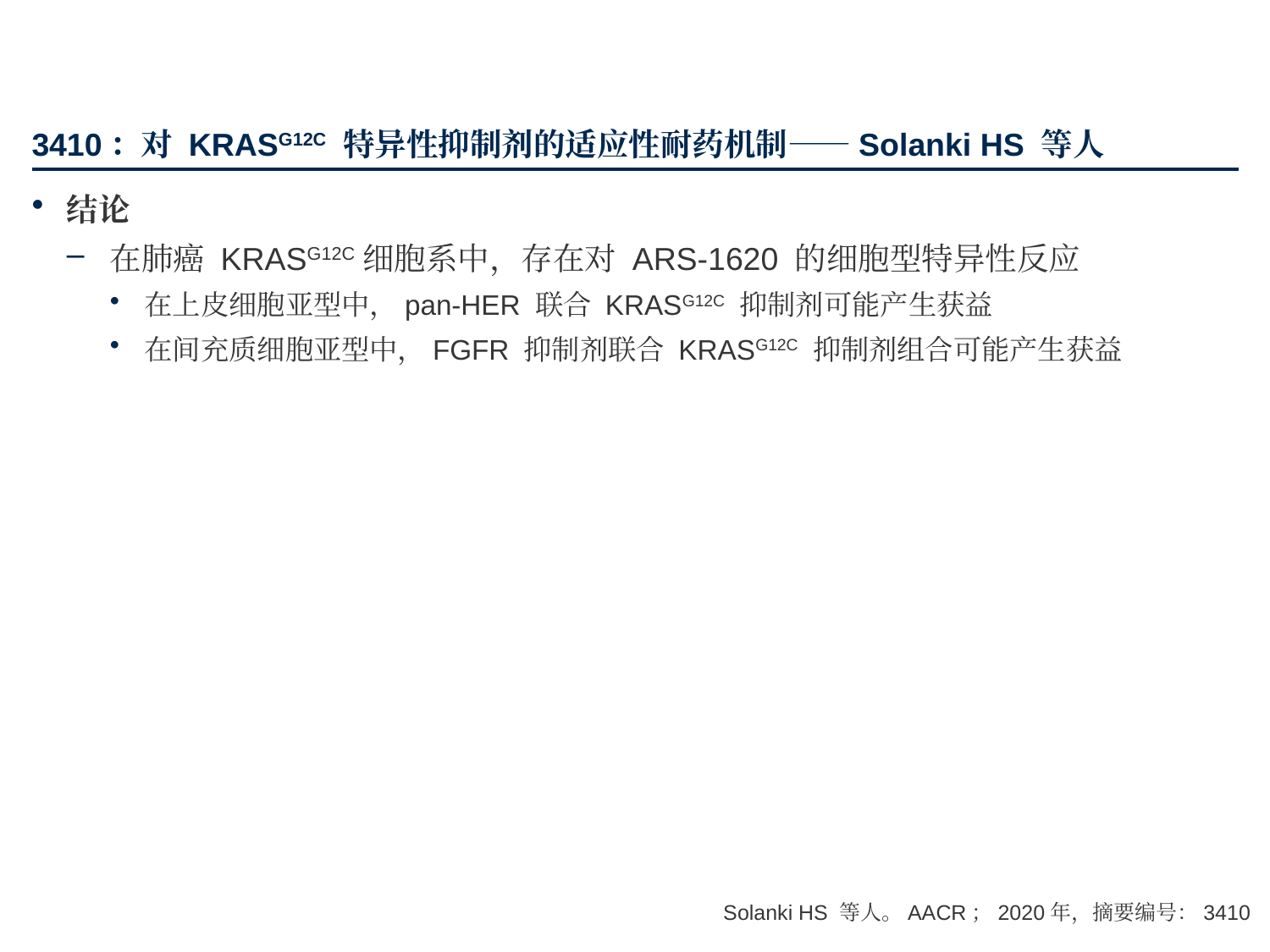

# 3410：对 KRASG12C 特异性抑制剂的适应性耐药机制——Solanki HS 等人
结论
在肺癌 KRASG12C细胞系中，存在对 ARS-1620 的细胞型特异性反应
在上皮细胞亚型中，pan-HER 联合 KRASG12C 抑制剂可能产生获益
在间充质细胞亚型中，FGFR 抑制剂联合 KRASG12C 抑制剂组合可能产生获益

Solanki HS 等人。AACR；2020年，摘要编号：3410